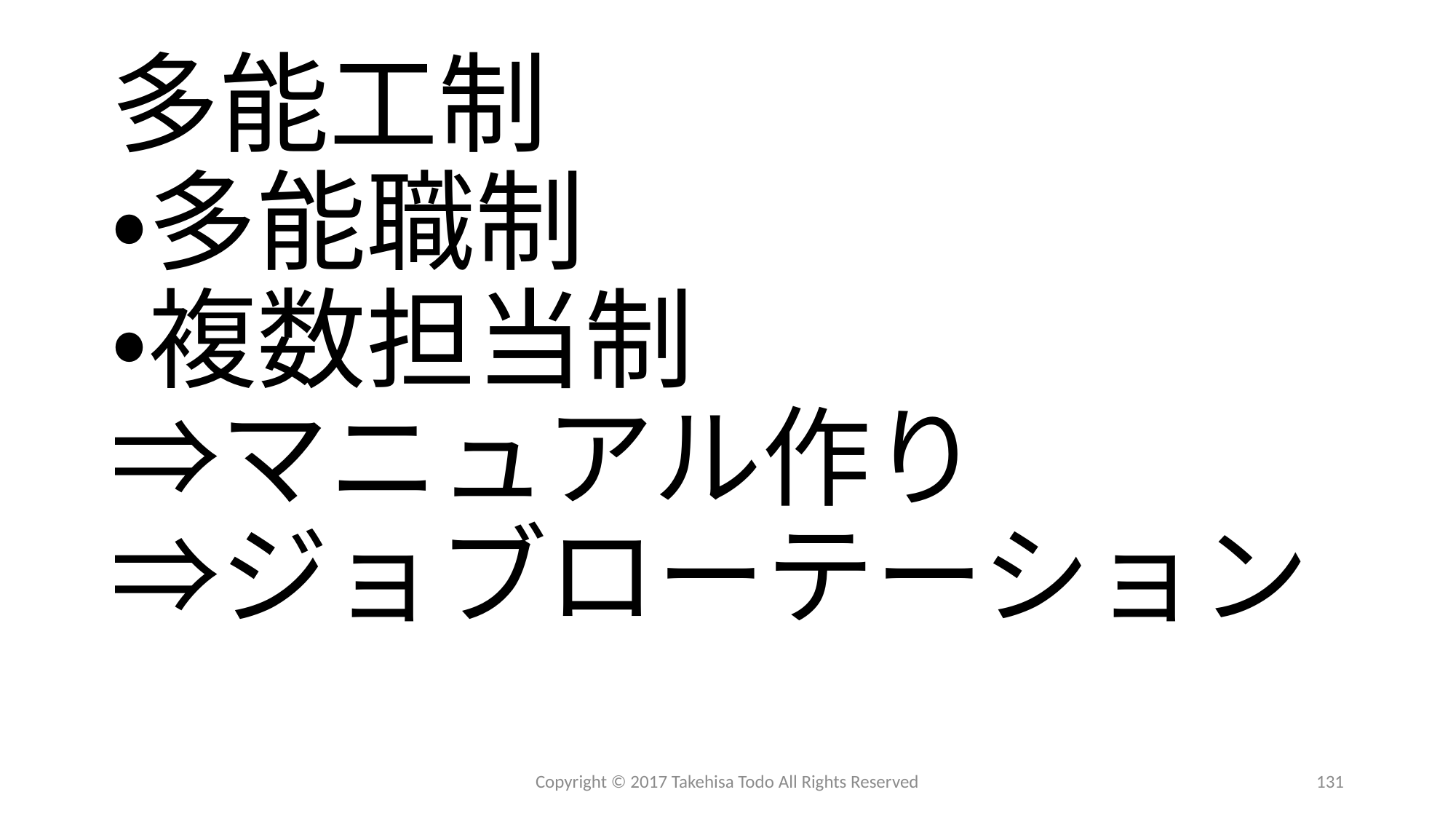

# 多能工制 ・多能職制 ・複数担当制 ⇒マニュアル作り ⇒ジョブローテーション
Copyright © 2017 Takehisa Todo All Rights Reserved
131